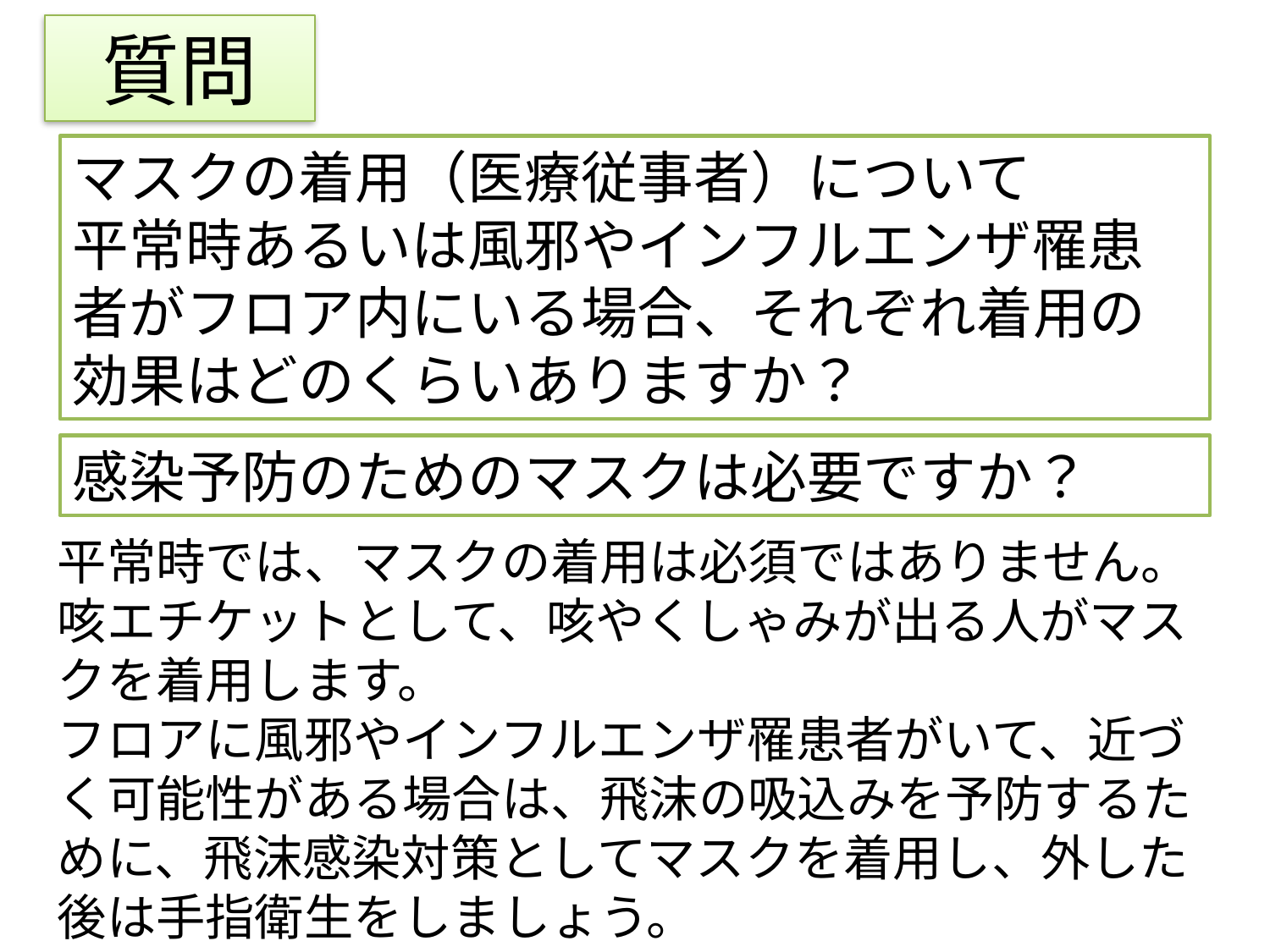

質問
マスクの着用（医療従事者）について
平常時あるいは風邪やインフルエンザ罹患者がフロア内にいる場合、それぞれ着用の効果はどのくらいありますか？
感染予防のためのマスクは必要ですか？
平常時では、マスクの着用は必須ではありません。
咳エチケットとして、咳やくしゃみが出る人がマスクを着用します。
フロアに風邪やインフルエンザ罹患者がいて、近づく可能性がある場合は、飛沫の吸込みを予防するために、飛沫感染対策としてマスクを着用し、外した後は手指衛生をしましょう。